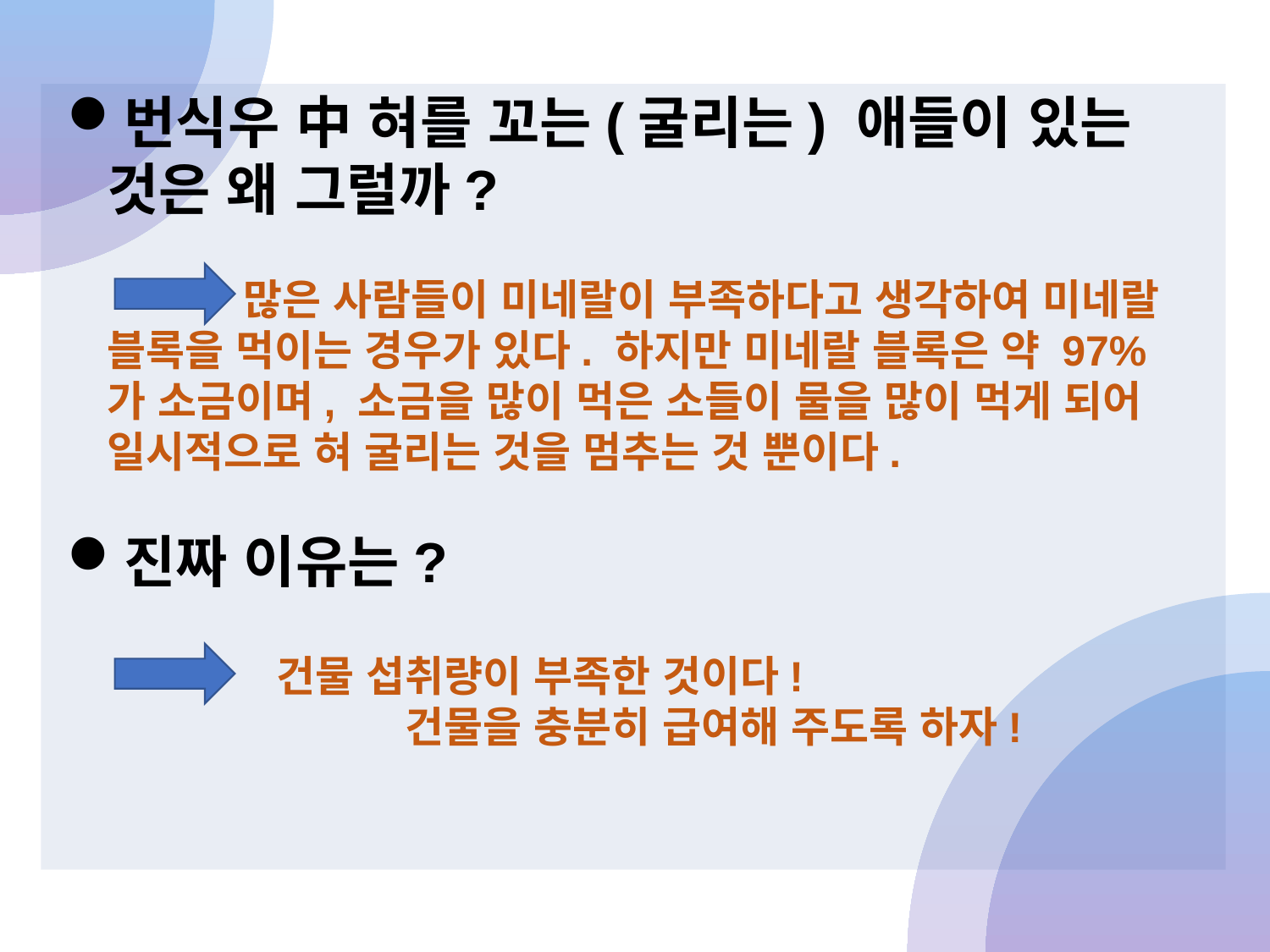

번식우 中 혀를 꼬는(굴리는) 애들이 있는 것은 왜 그럴까?

              많은 사람들이 미네랄이 부족하다고 생각하여 미네랄 블록을 먹이는 경우가 있다. 하지만 미네랄 블록은 약 97%가 소금이며, 소금을 많이 먹은 소들이 물을 많이 먹게 되어 일시적으로 혀 굴리는 것을 멈추는 것 뿐이다.

진짜 이유는?

건물 섭취량이 부족한 것이다!
          건물을 충분히 급여해 주도록 하자!